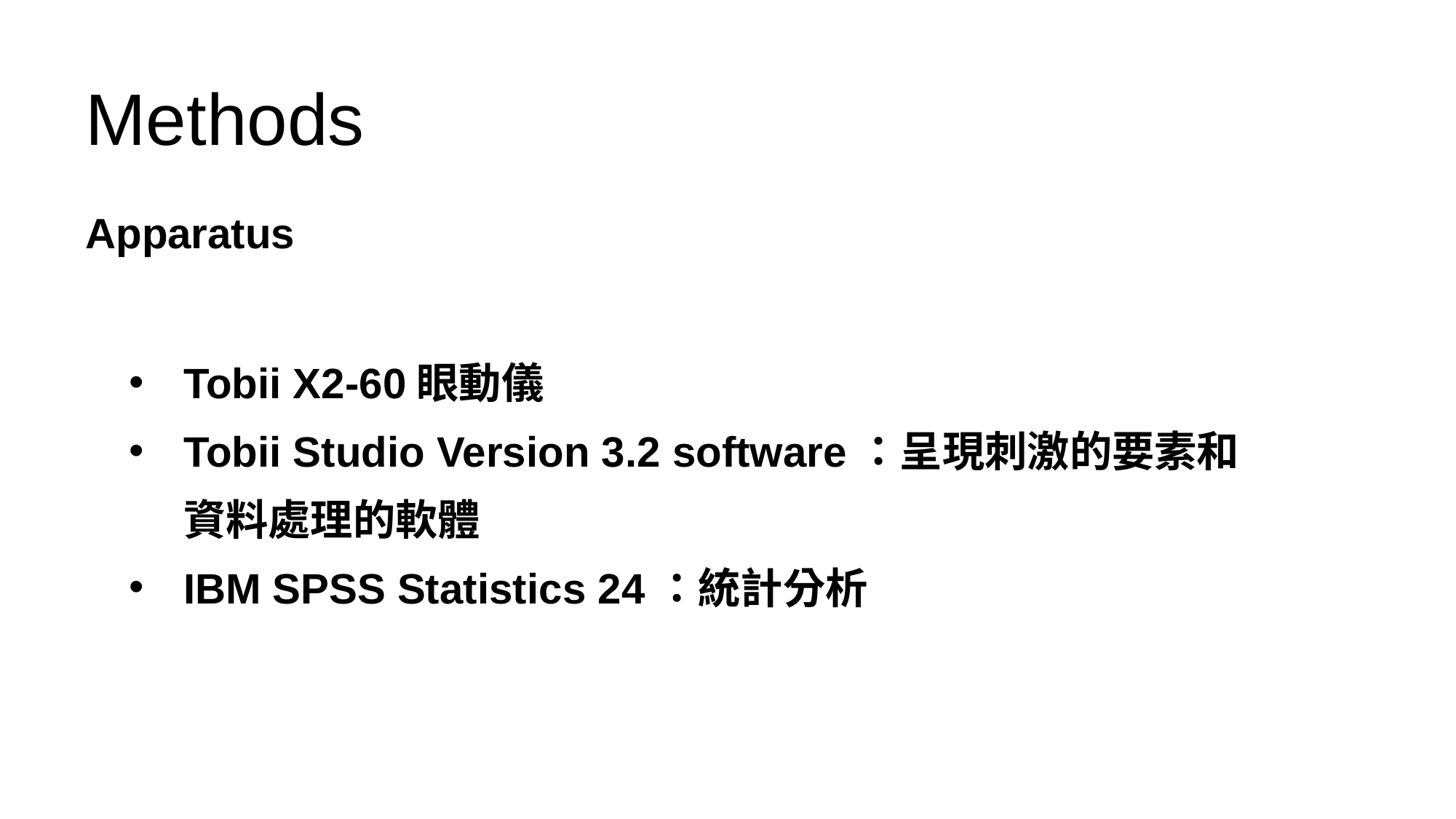

Methods
Apparatus
Tobii X2-60眼動儀
Tobii Studio Version 3.2 software：呈現刺激的要素和資料處理的軟體
IBM SPSS Statistics 24：統計分析